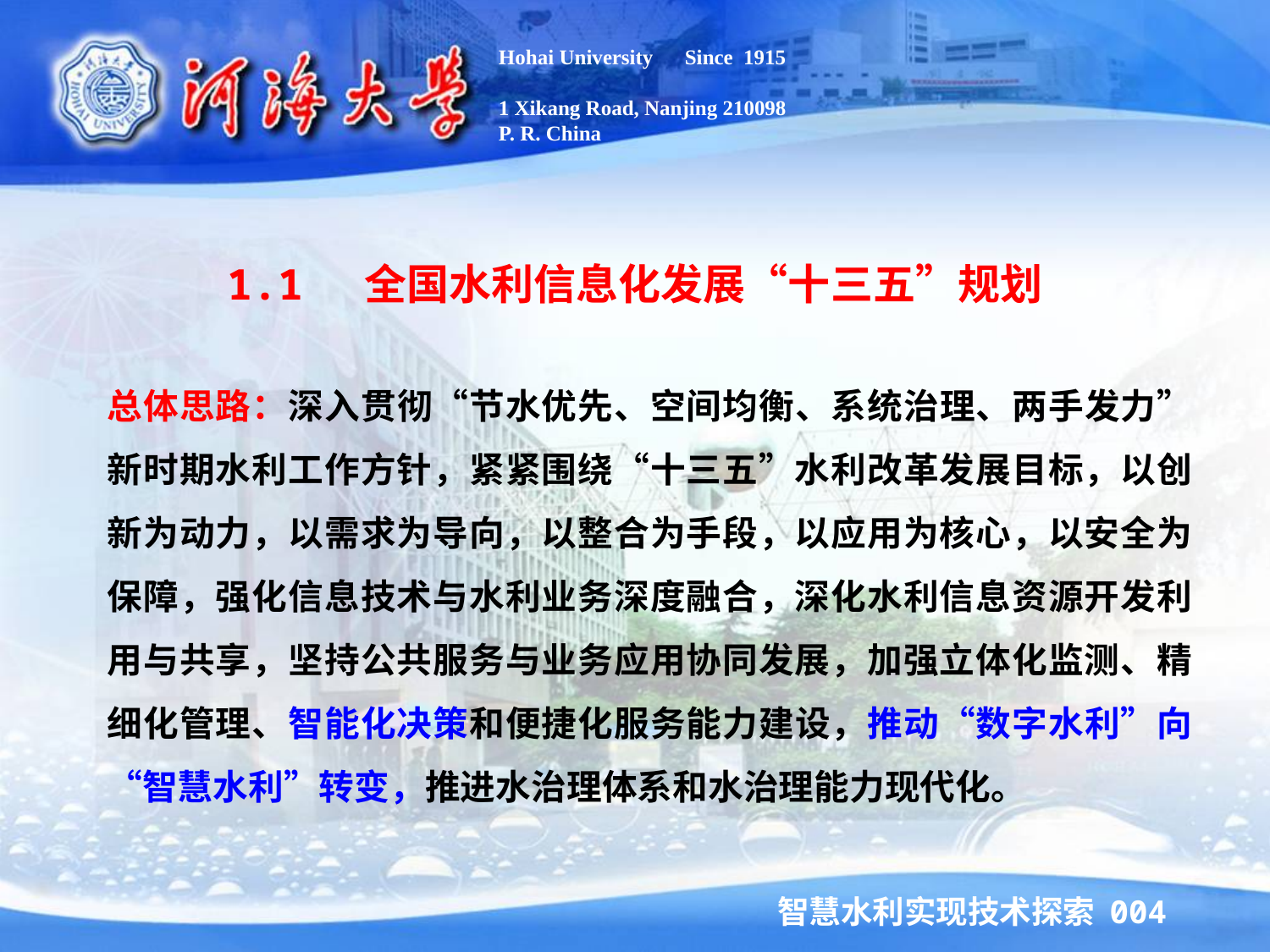

Hohai University      Since  1915
1 Xikang Road, Nanjing 210098
P. R. China
1.1  全国水利信息化发展“十三五”规划
总体思路：深入贯彻“节水优先、空间均衡、系统治理、两手发力”新时期水利工作方针，紧紧围绕“十三五”水利改革发展目标，以创新为动力，以需求为导向，以整合为手段，以应用为核心，以安全为保障，强化信息技术与水利业务深度融合，深化水利信息资源开发利用与共享，坚持公共服务与业务应用协同发展，加强立体化监测、精细化管理、智能化决策和便捷化服务能力建设，推动“数字水利”向“智慧水利”转变，推进水治理体系和水治理能力现代化。
智慧水利实现技术探索 004